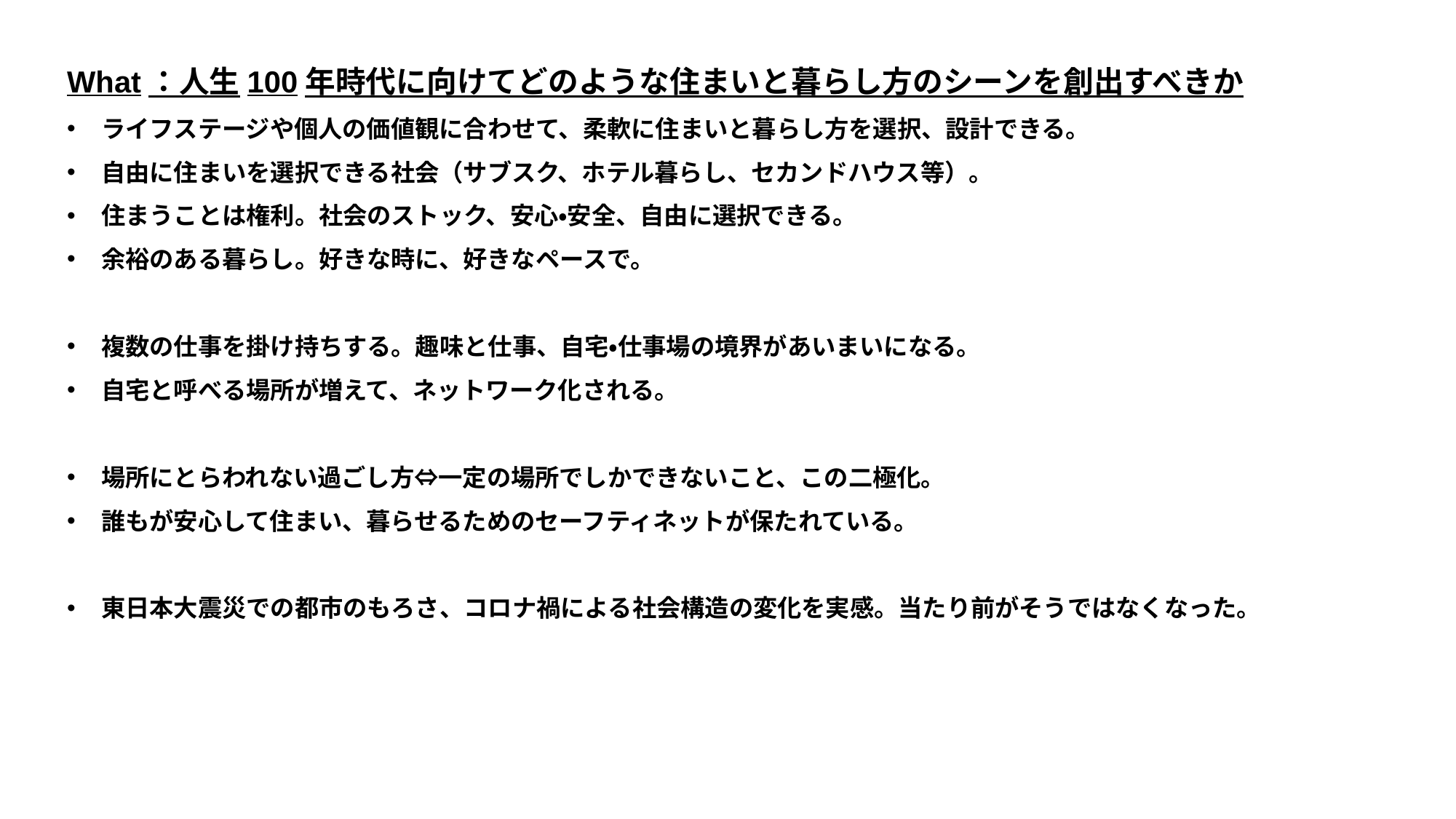

What：人生100年時代に向けてどのような住まいと暮らし方のシーンを創出すべきか
ライフステージや個人の価値観に合わせて、柔軟に住まいと暮らし方を選択、設計できる。
自由に住まいを選択できる社会（サブスク、ホテル暮らし、セカンドハウス等）。
住まうことは権利。社会のストック、安心・安全、自由に選択できる。
余裕のある暮らし。好きな時に、好きなペースで。

複数の仕事を掛け持ちする。趣味と仕事、自宅・仕事場の境界があいまいになる。
自宅と呼べる場所が増えて、ネットワーク化される。

場所にとらわれない過ごし方⇔一定の場所でしかできないこと、この二極化。
誰もが安心して住まい、暮らせるためのセーフティネットが保たれている。

東日本大震災での都市のもろさ、コロナ禍による社会構造の変化を実感。当たり前がそうではなくなった。